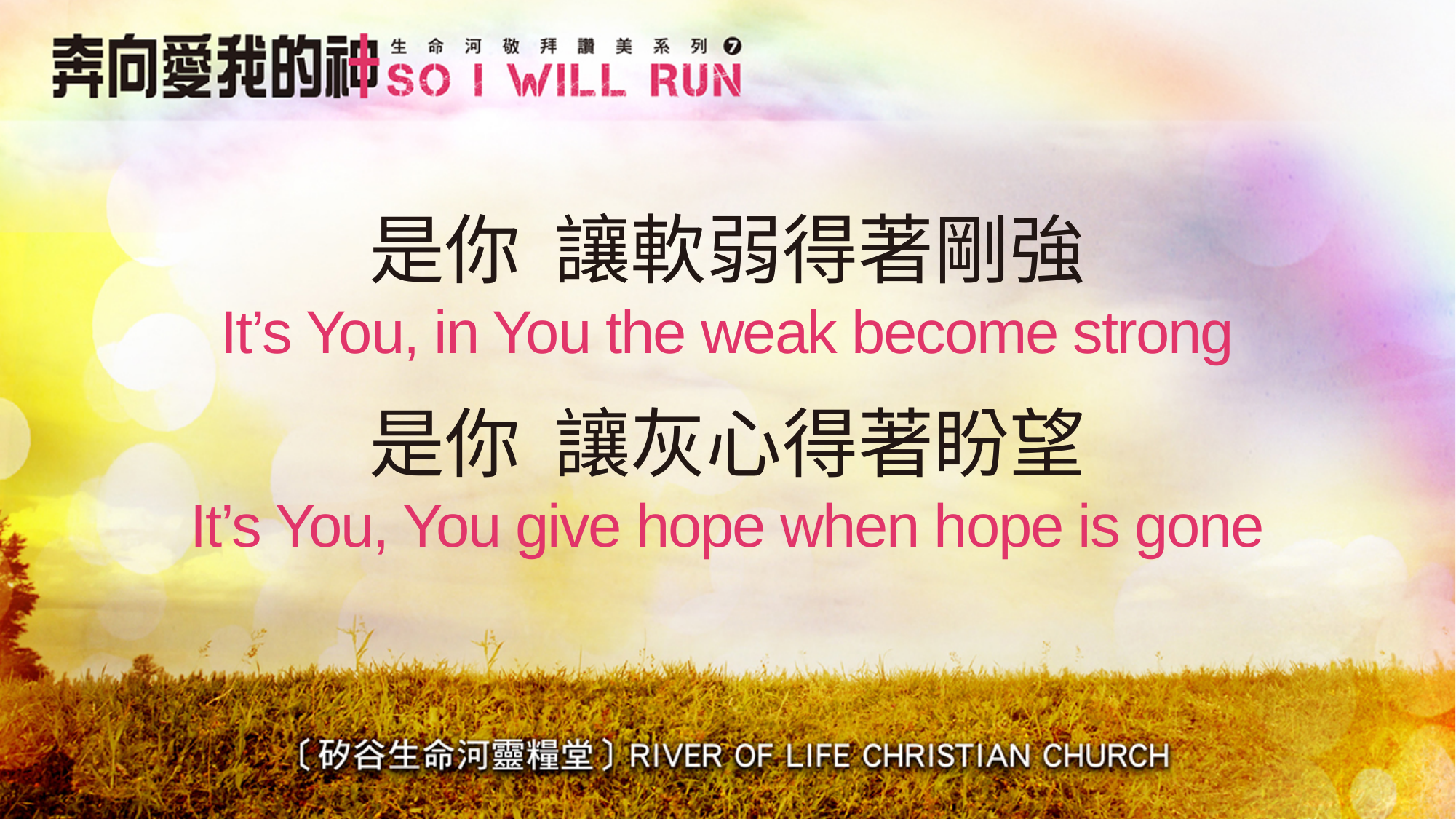

# 是你  讓軟弱得著剛強 It’s You, in You the weak become strong
是你  讓灰心得著盼望
It’s You, You give hope when hope is gone